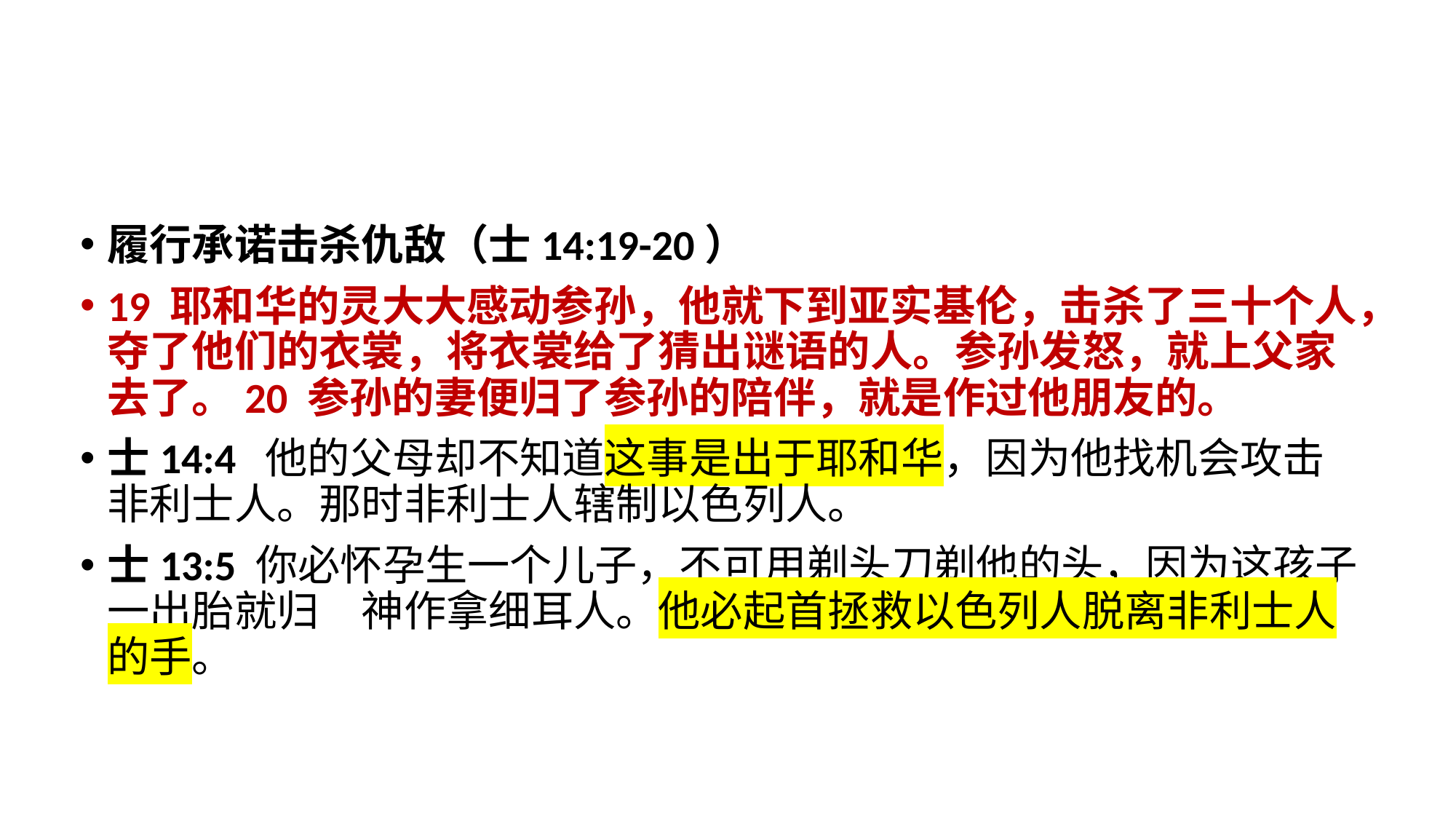

履行承诺击杀仇敌（士14:19-20）
19 耶和华的灵大大感动参孙，他就下到亚实基伦，击杀了三十个人，夺了他们的衣裳，将衣裳给了猜出谜语的人。参孙发怒，就上父家去了。20 参孙的妻便归了参孙的陪伴，就是作过他朋友的。
士14:4  他的父母却不知道这事是出于耶和华，因为他找机会攻击非利士人。那时非利士人辖制以色列人。
士13:5 你必怀孕生一个儿子，不可用剃头刀剃他的头，因为这孩子一出胎就归　神作拿细耳人。他必起首拯救以色列人脱离非利士人的手。